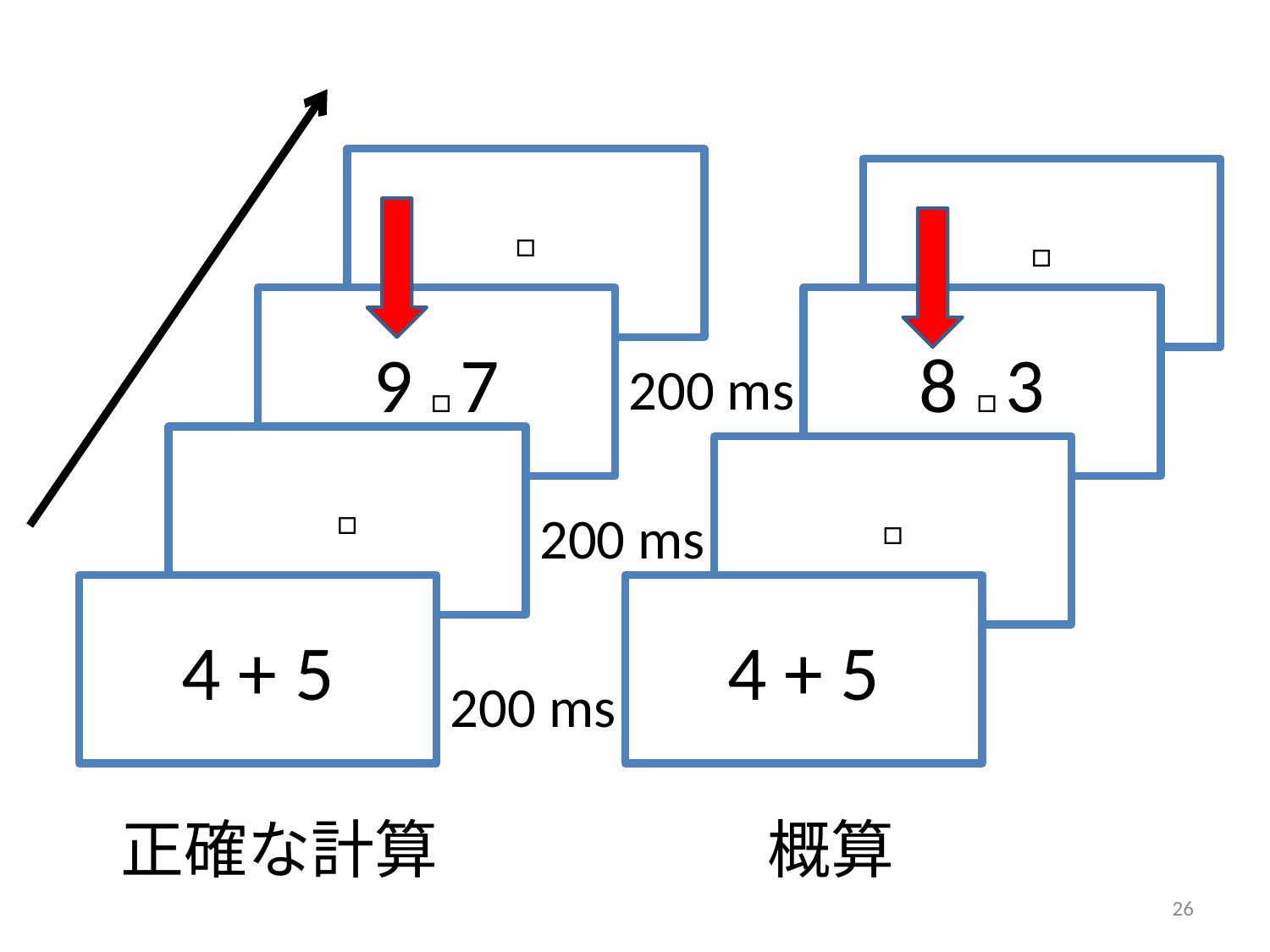

□
□

9 □ 7
8 □ 3
200 ms
□
□
200 ms
4 + 5
4 + 5
200 ms
正確な計算
概算
26